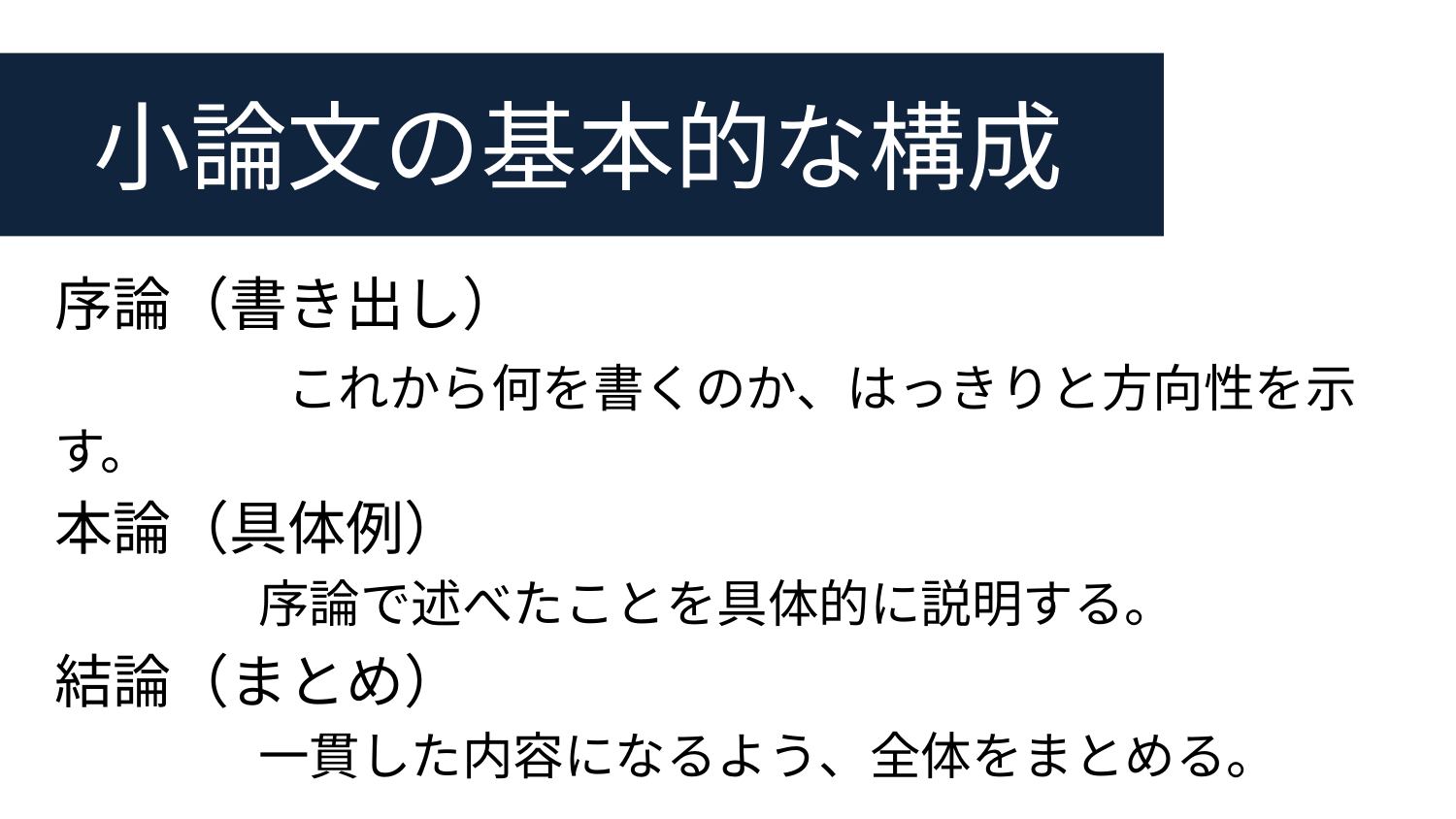

小論文の基本的な構成
序論（書き出し）
　　　　これから何を書くのか、はっきりと方向性を示す。
本論（具体例）
　　　　序論で述べたことを具体的に説明する。
結論（まとめ）
　　　　一貫した内容になるよう、全体をまとめる。